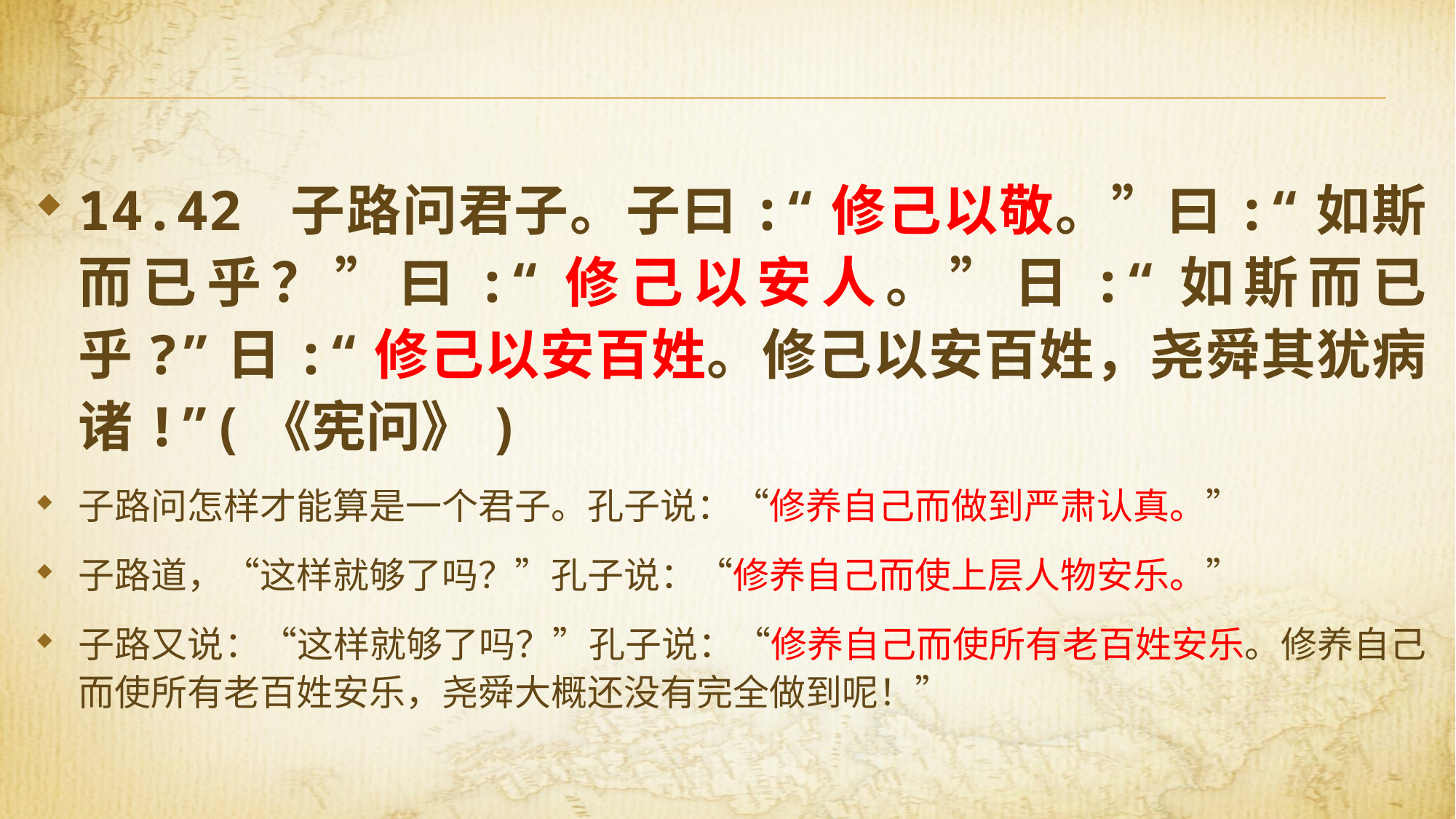

#
14.42 子路问君子。子曰:“修己以敬。”曰:“如斯而已乎？”曰:“修己以安人。”日:“如斯而已乎?”日:“修己以安百姓。修己以安百姓，尧舜其犹病诸!”(《宪问》)
子路问怎样才能算是一个君子。孔子说：“修养自己而做到严肃认真。”
子路道，“这样就够了吗？”孔子说：“修养自己而使上层人物安乐。”
子路又说：“这样就够了吗？”孔子说：“修养自己而使所有老百姓安乐。修养自己而使所有老百姓安乐，尧舜大概还没有完全做到呢！”